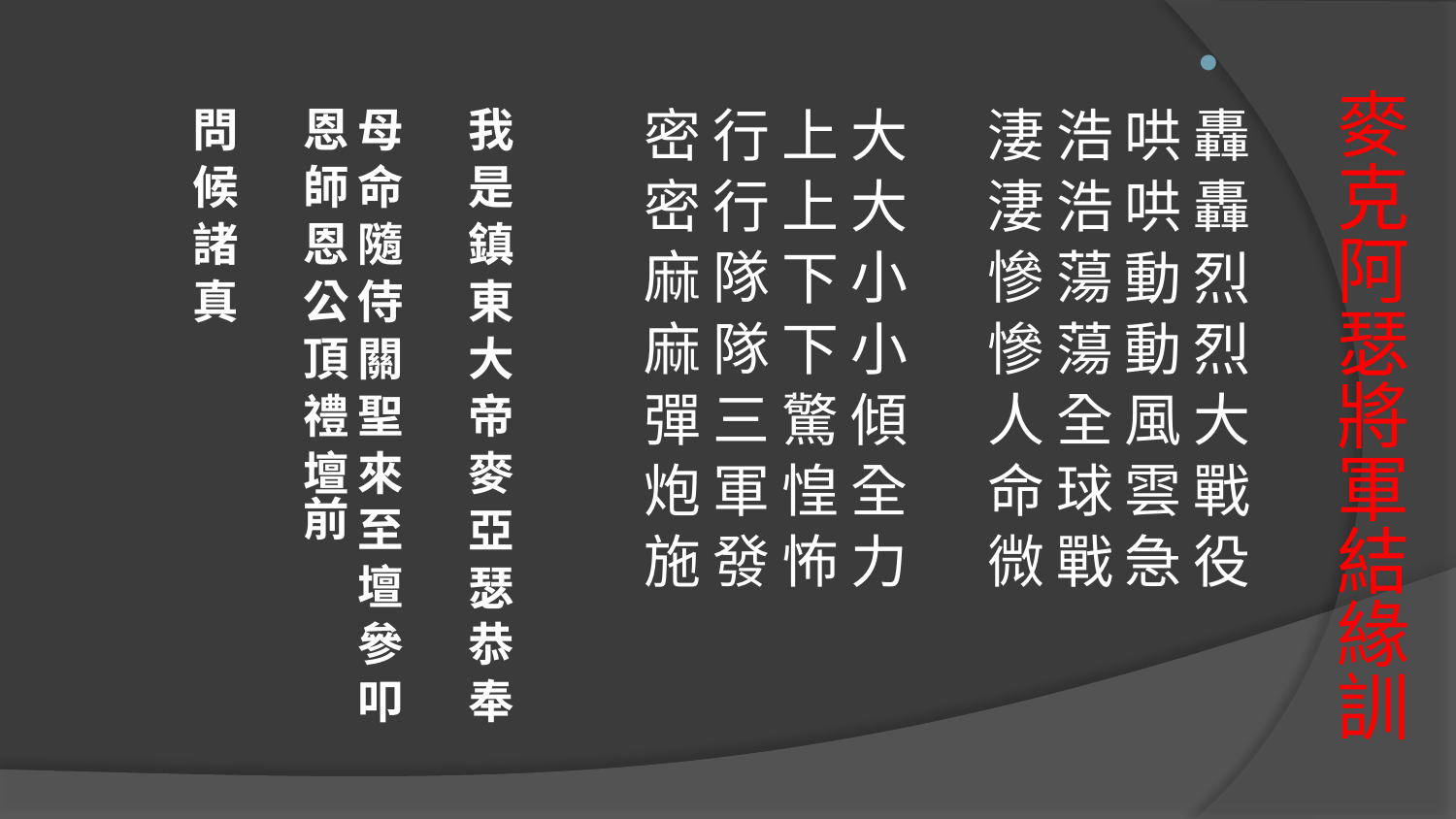

轟 轟 烈 烈 大 戰 役 
哄 哄 動 動 風 雲 急 
浩 浩 蕩 蕩 全 球 戰 
淒 淒 慘 慘 人 命 微
大 大 小 小 傾 全 力
上 上 下 下 驚 惶 怖
行 行 隊 隊 三 軍 發
密 密 麻 麻 彈 炮 施
我 是 鎮 東 大 帝 麥 亞 瑟 恭 奉
母 命 隨 侍 關 聖 來 至 壇 參 叩 恩 師 恩 公 頂 禮 壇前
問 候 諸 真
# 麥克阿瑟將軍結緣訓